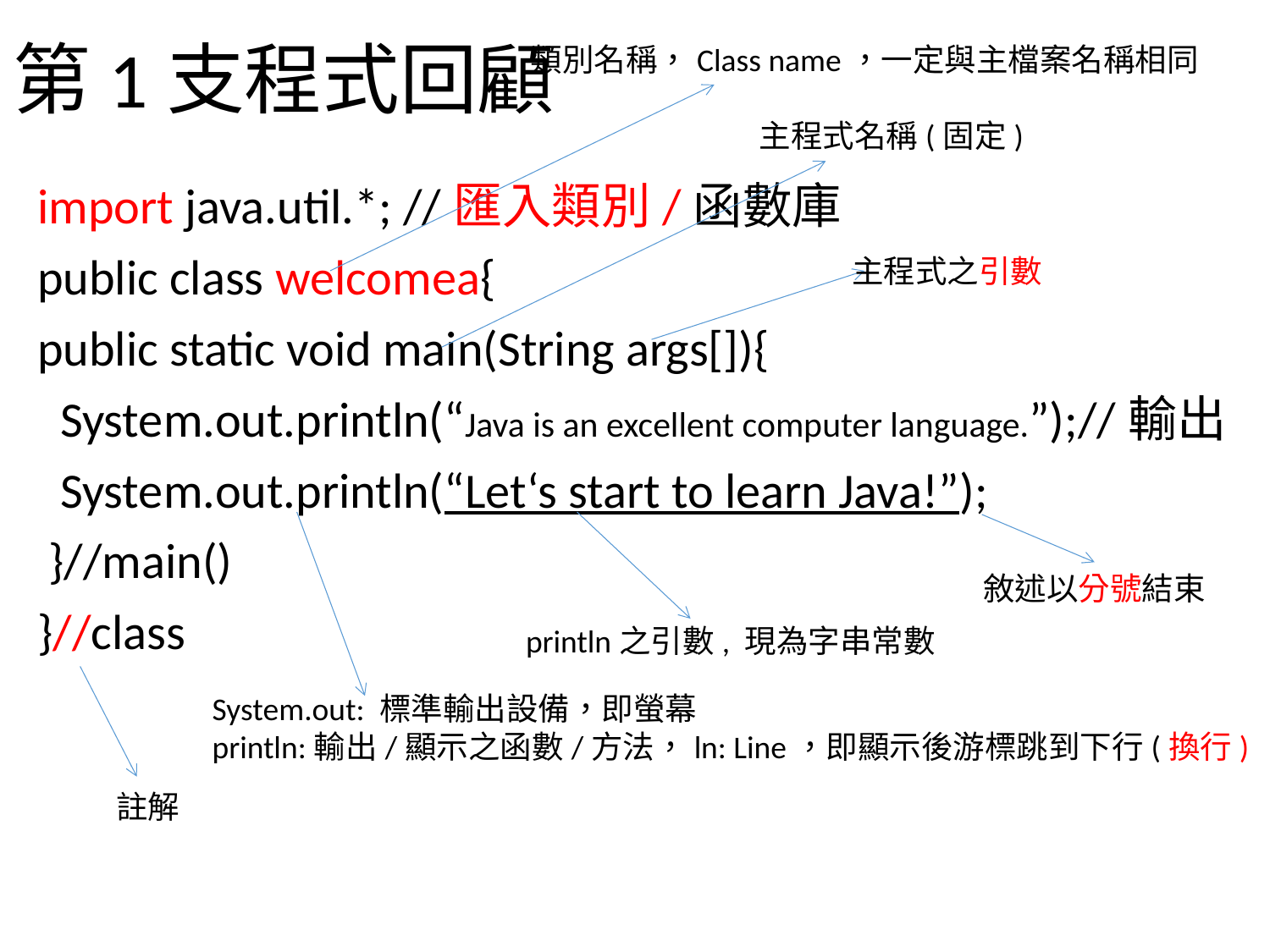

類別名稱，Class name，一定與主檔案名稱相同
# 第1支程式回顧
主程式名稱(固定)
import java.util.*; //匯入類別/函數庫
public class welcomea{
public static void main(String args[]){
  System.out.println(“Java is an excellent computer language.”);//輸出
  System.out.println(“Let‘s start to learn Java!”);
 }//main()
}//class

主程式之引數
敘述以分號結束
println之引數, 現為字串常數
System.out: 標準輸出設備，即螢幕
println:輸出/顯示之函數/方法，ln: Line，即顯示後游標跳到下行(換行)
註解